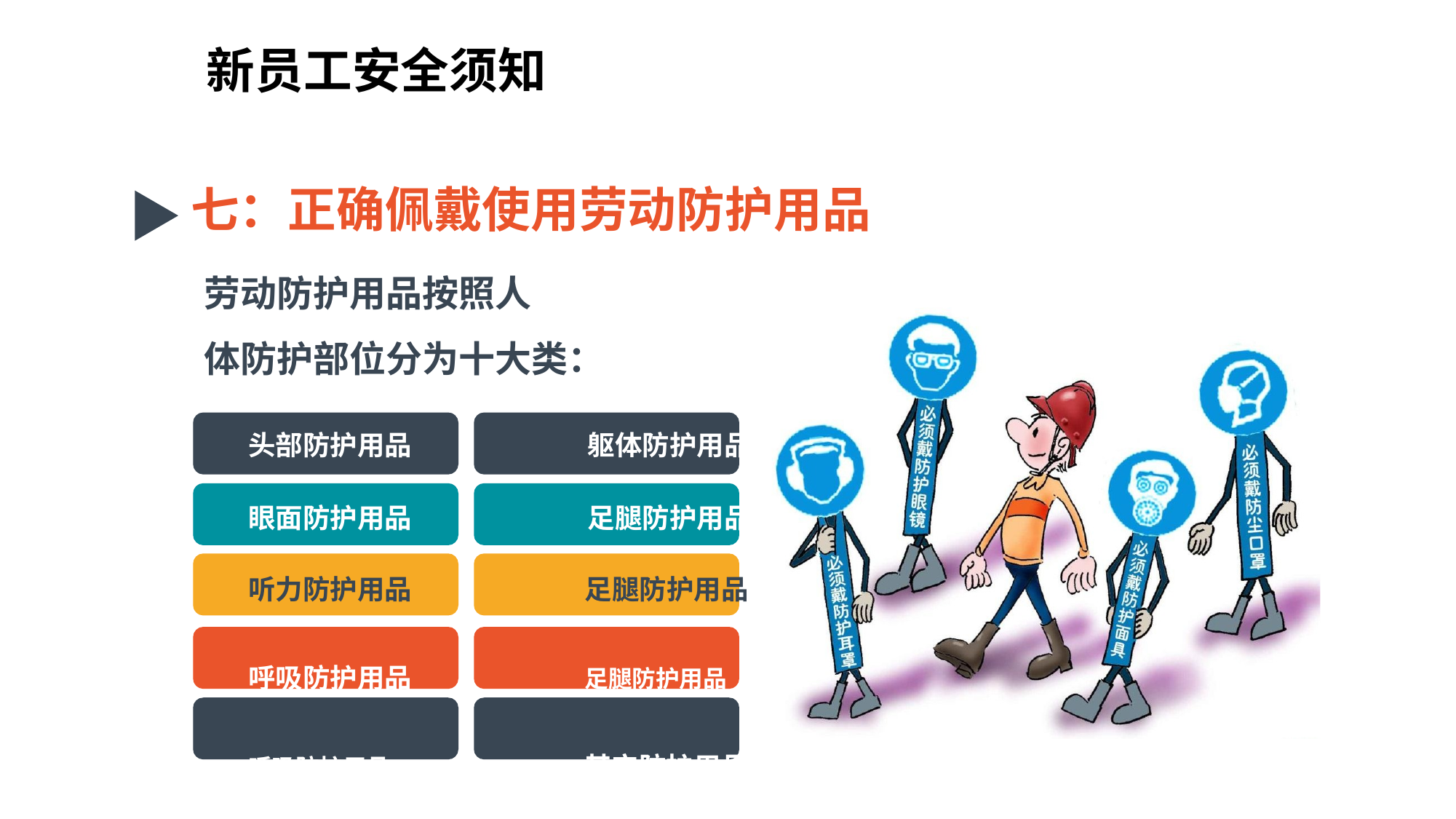

新员工安全须知
七：正确佩戴使用劳动防护用品
劳动防护用品按照人
体防护部位分为十大类：

头部防护用品	躯体防护用品

眼面防护用品	足腿防护用品

听力防护用品	足腿防护用品

呼吸防护用品	足腿防护用品

呼吸防护用品	其它防护用品